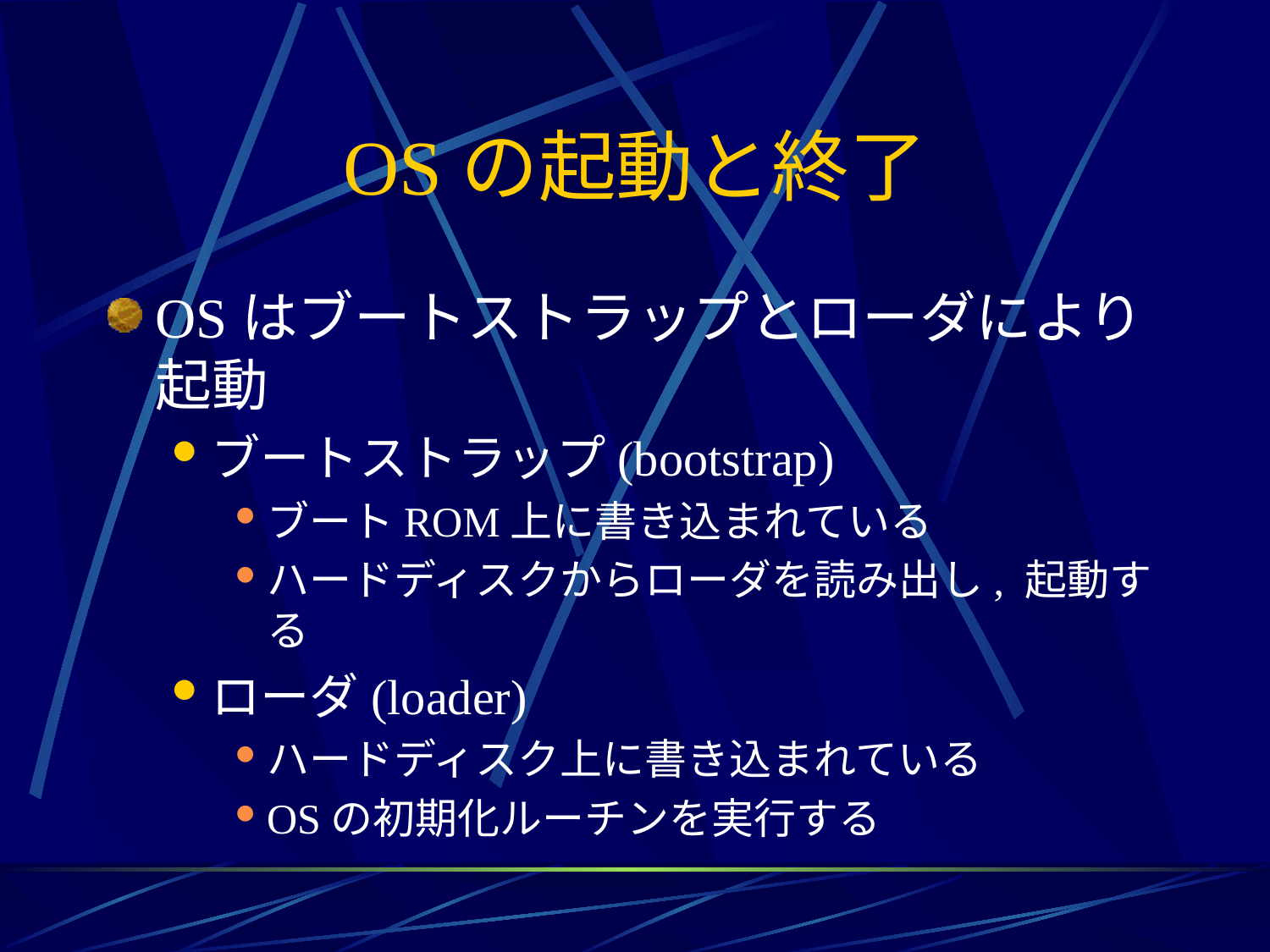

# OSの起動と終了
OSはブートストラップとローダにより起動
ブートストラップ(bootstrap)
ブートROM上に書き込まれている
ハードディスクからローダを読み出し, 起動する
ローダ(loader)
ハードディスク上に書き込まれている
OSの初期化ルーチンを実行する